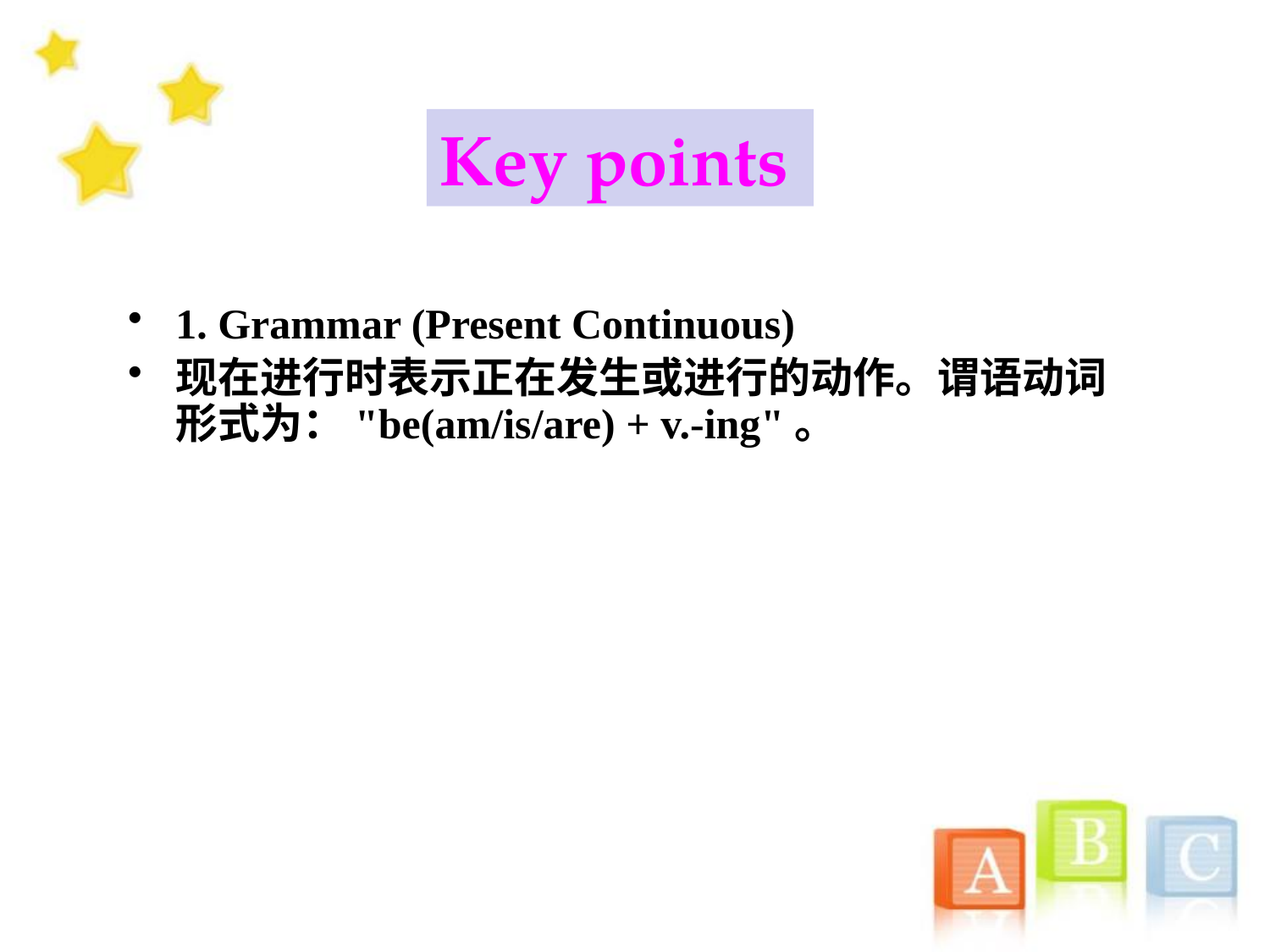

Key points
1. Grammar (Present Continuous)
现在进行时表示正在发生或进行的动作。谓语动词形式为："be(am/is/are) + v.-ing"。